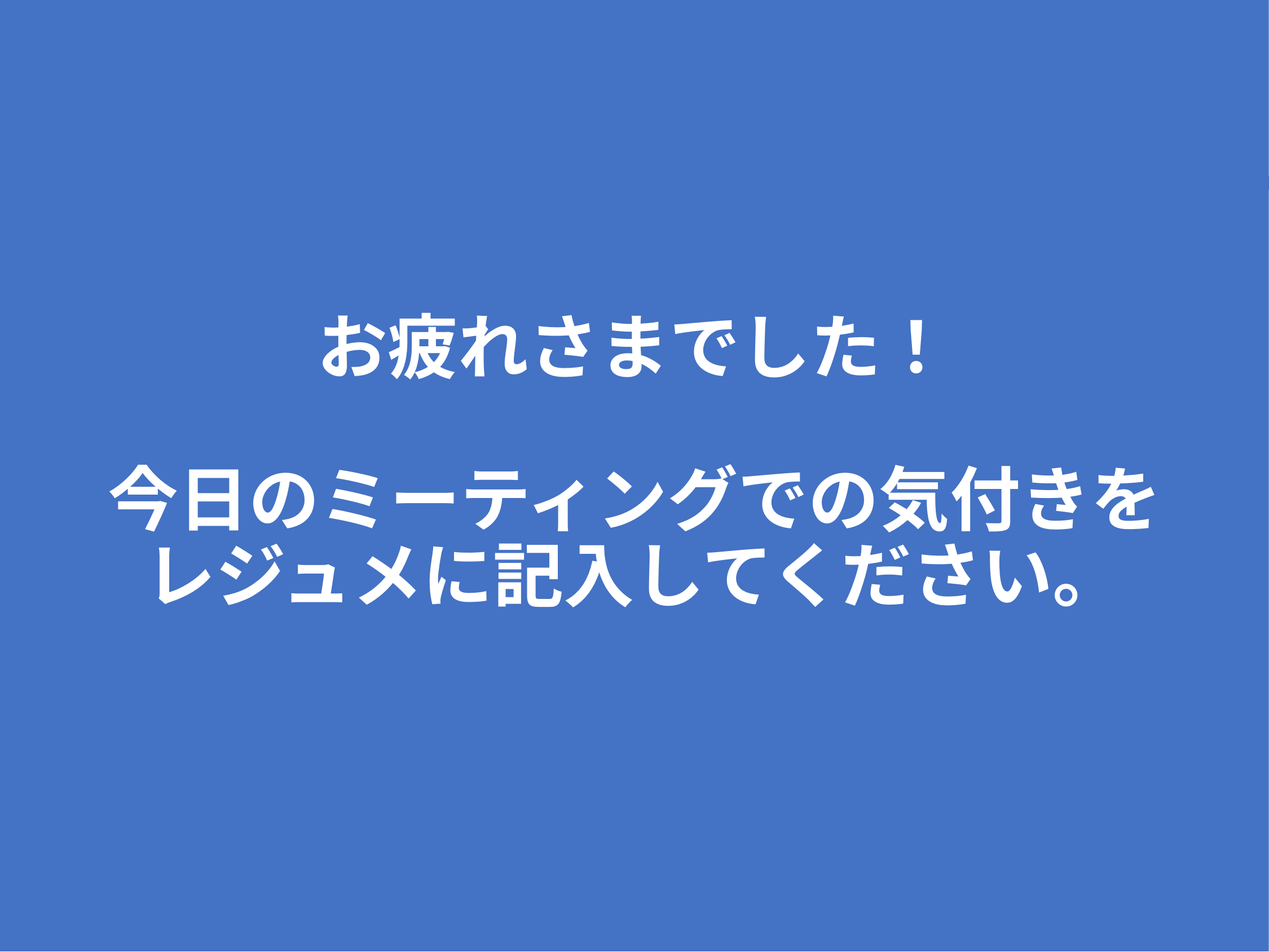

# お疲れさまでした！ 今日のミーティングでの気付きを レジュメに記入してください。